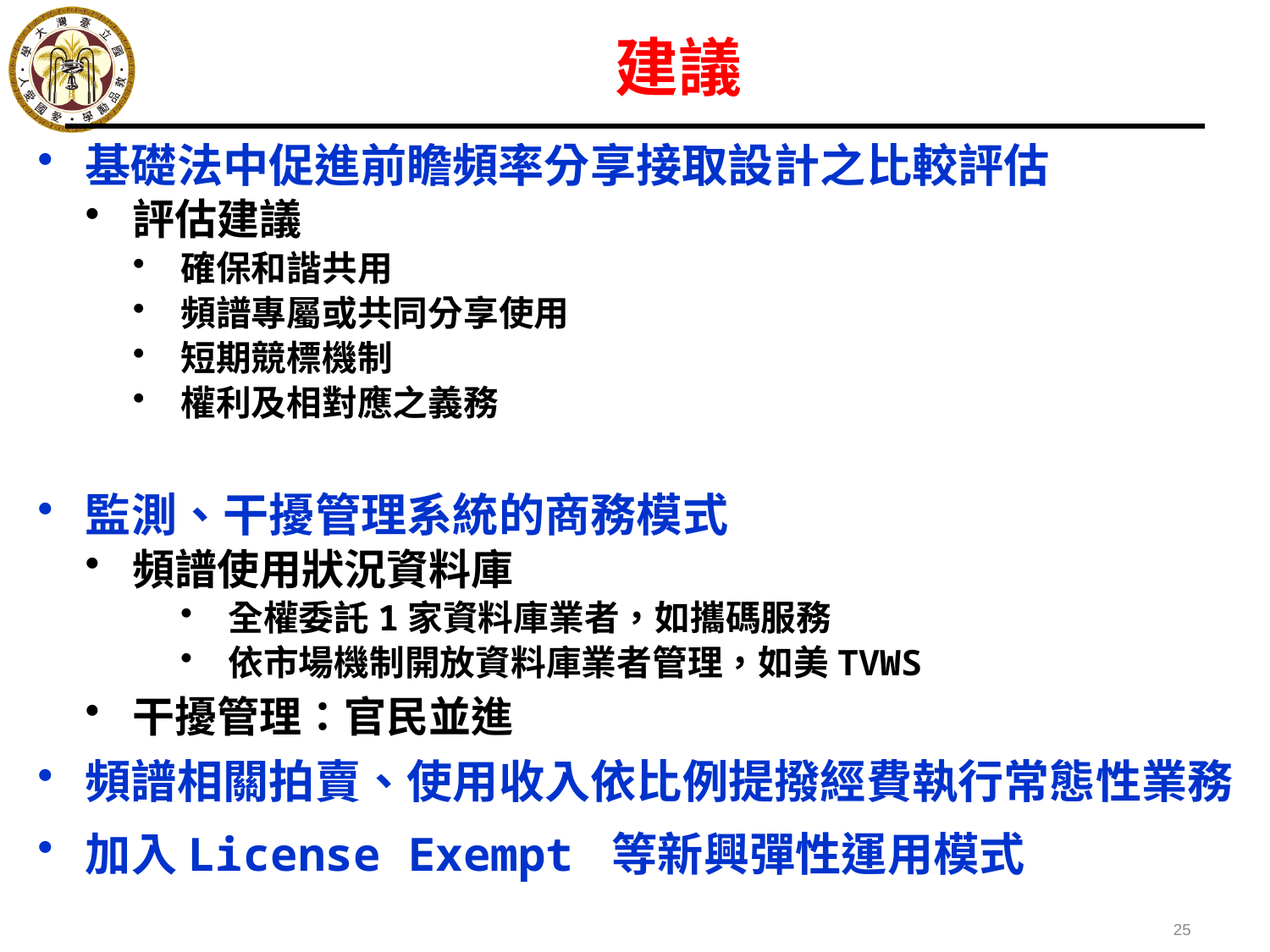

建議

基礎法中促進前瞻頻率分享接取設計之比較評估
評估建議
確保和諧共用
頻譜專屬或共同分享使用
短期競標機制
權利及相對應之義務

監測、干擾管理系統的商務模式
頻譜使用狀況資料庫
全權委託1家資料庫業者，如攜碼服務
依市場機制開放資料庫業者管理，如美TVWS
干擾管理：官民並進
頻譜相關拍賣、使用收入依比例提撥經費執行常態性業務
加入License Exempt 等新興彈性運用模式
25